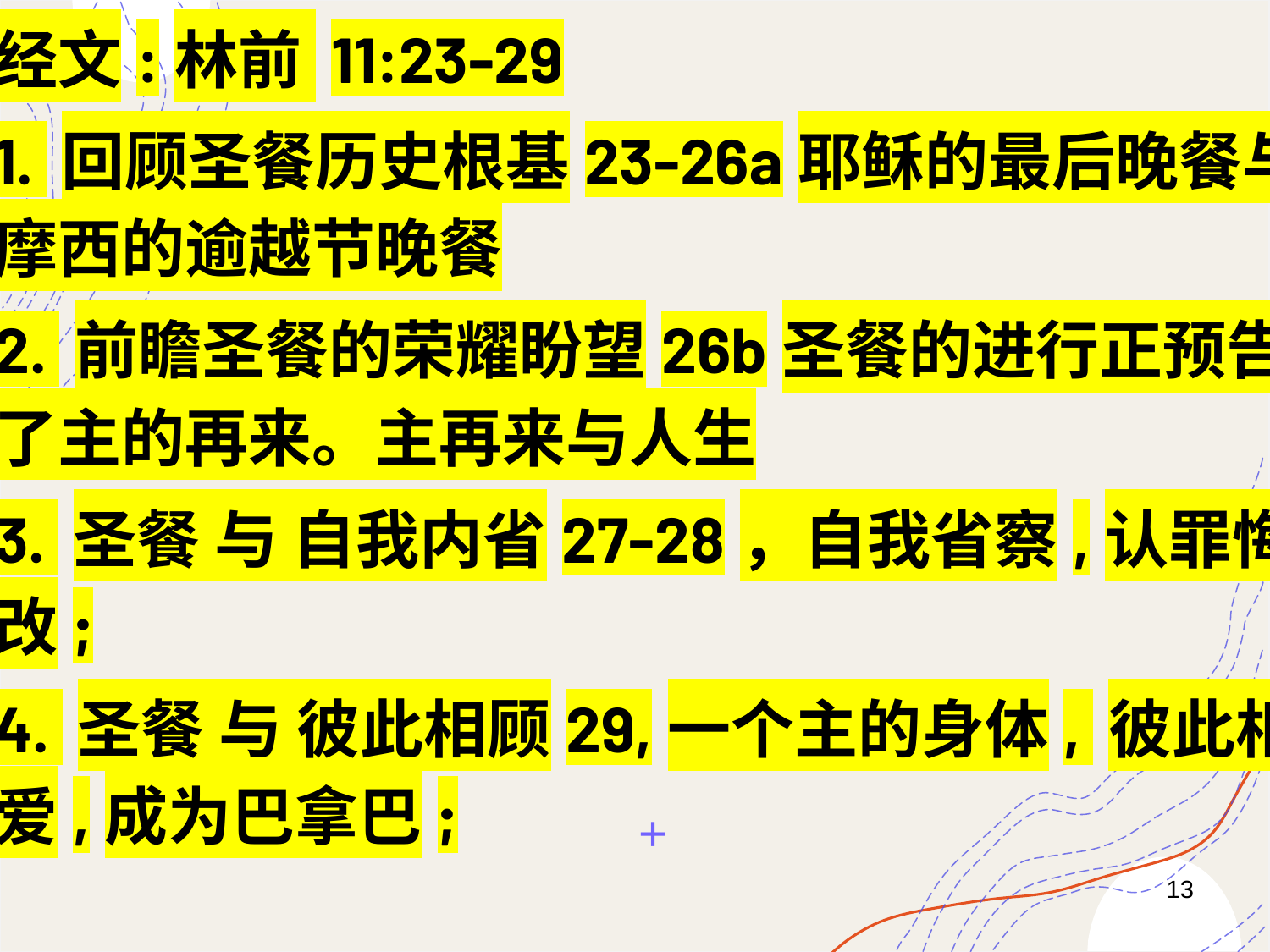

经文:林前 11:23-29
1. 回顾圣餐历史根基23-26a耶稣的最后晚餐与摩西的逾越节晚餐
2. 前瞻圣餐的荣耀盼望26b圣餐的进行正预告了主的再来。主再来与人生
3. 圣餐 与 自我内省27-28，自我省察,认罪悔改;
4. 圣餐 与 彼此相顾29,一个主的身体, 彼此相爱,成为巴拿巴;
#
13